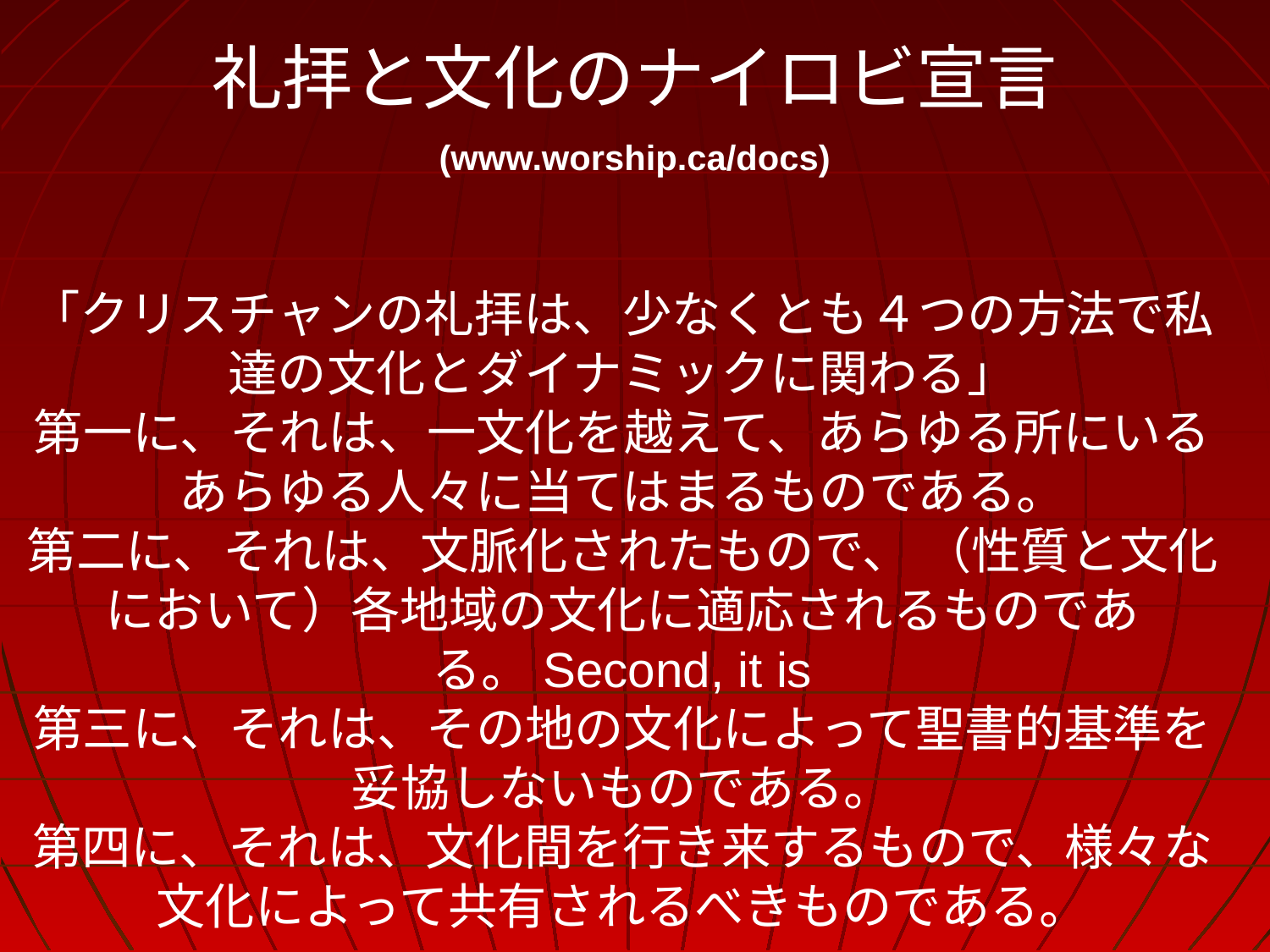

礼拝と文化のナイロビ宣言
(www.worship.ca/docs)
「クリスチャンの礼拝は、少なくとも４つの方法で私達の文化とダイナミックに関わる」
第一に、それは、一文化を越えて、あらゆる所にいるあらゆる人々に当てはまるものである。
第二に、それは、文脈化されたもので、 （性質と文化において）各地域の文化に適応されるものである。Second, it is
第三に、それは、その地の文化によって聖書的基準を妥協しないものである。
第四に、それは、文化間を行き来するもので、様々な文化によって共有されるべきものである。